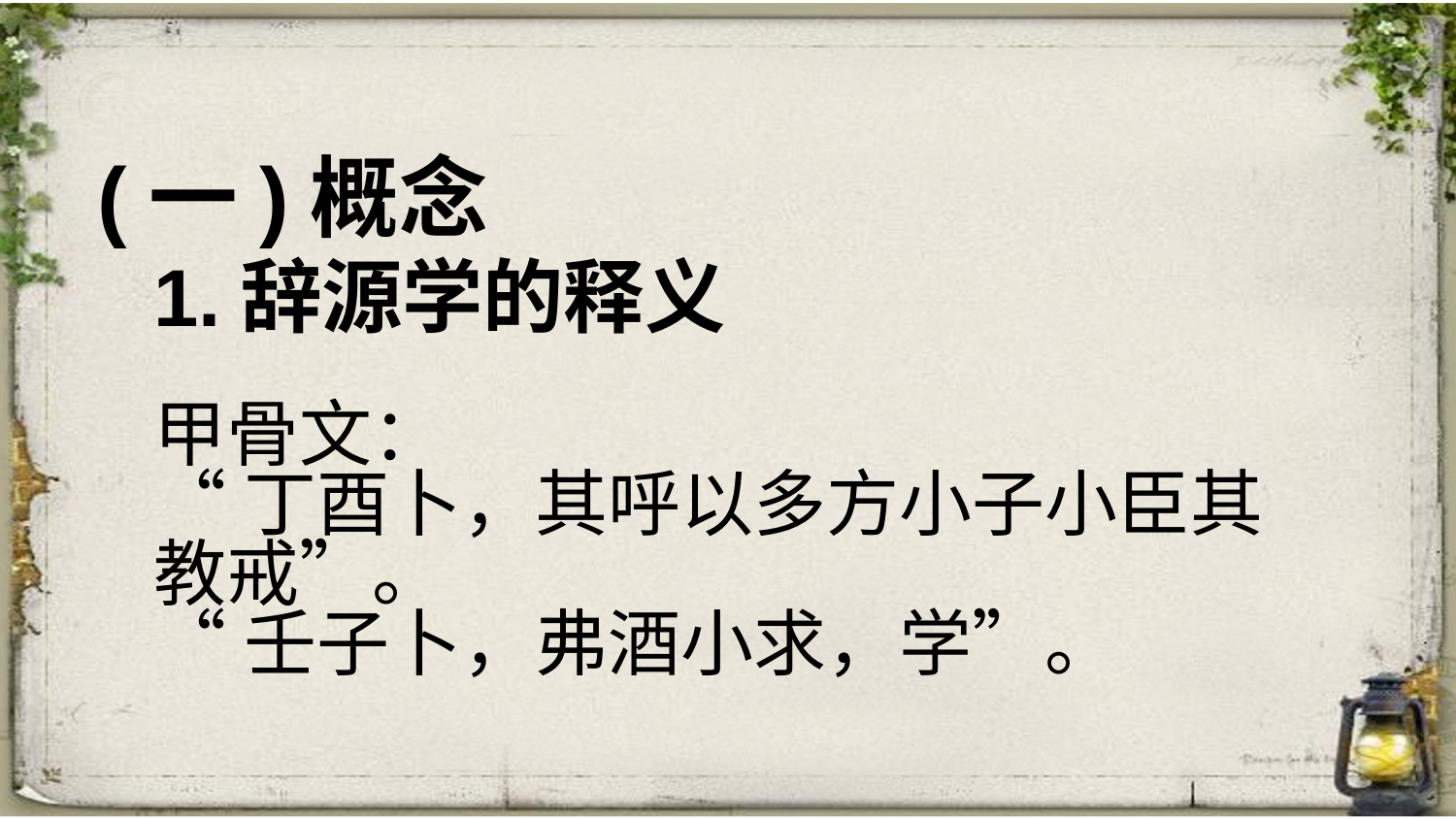

(一)概念
1.辞源学的释义

甲骨文：
“丁酉卜，其呼以多方小子小臣其教戒”。
“壬子卜，弗酒小求，学”。